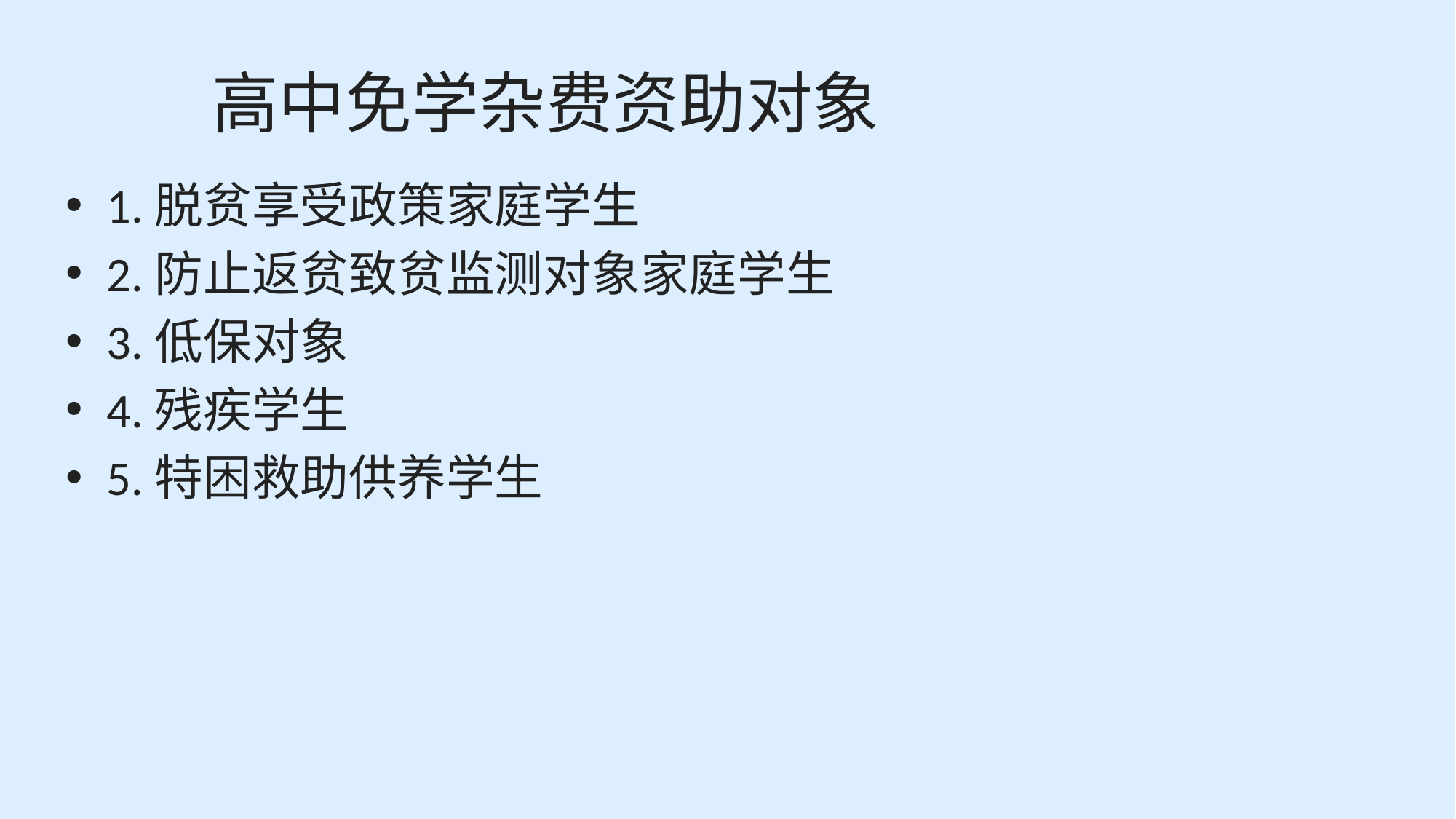

# 高中免学杂费资助对象
1.脱贫享受政策家庭学生
2.防止返贫致贫监测对象家庭学生
3.低保对象
4.残疾学生
5.特困救助供养学生